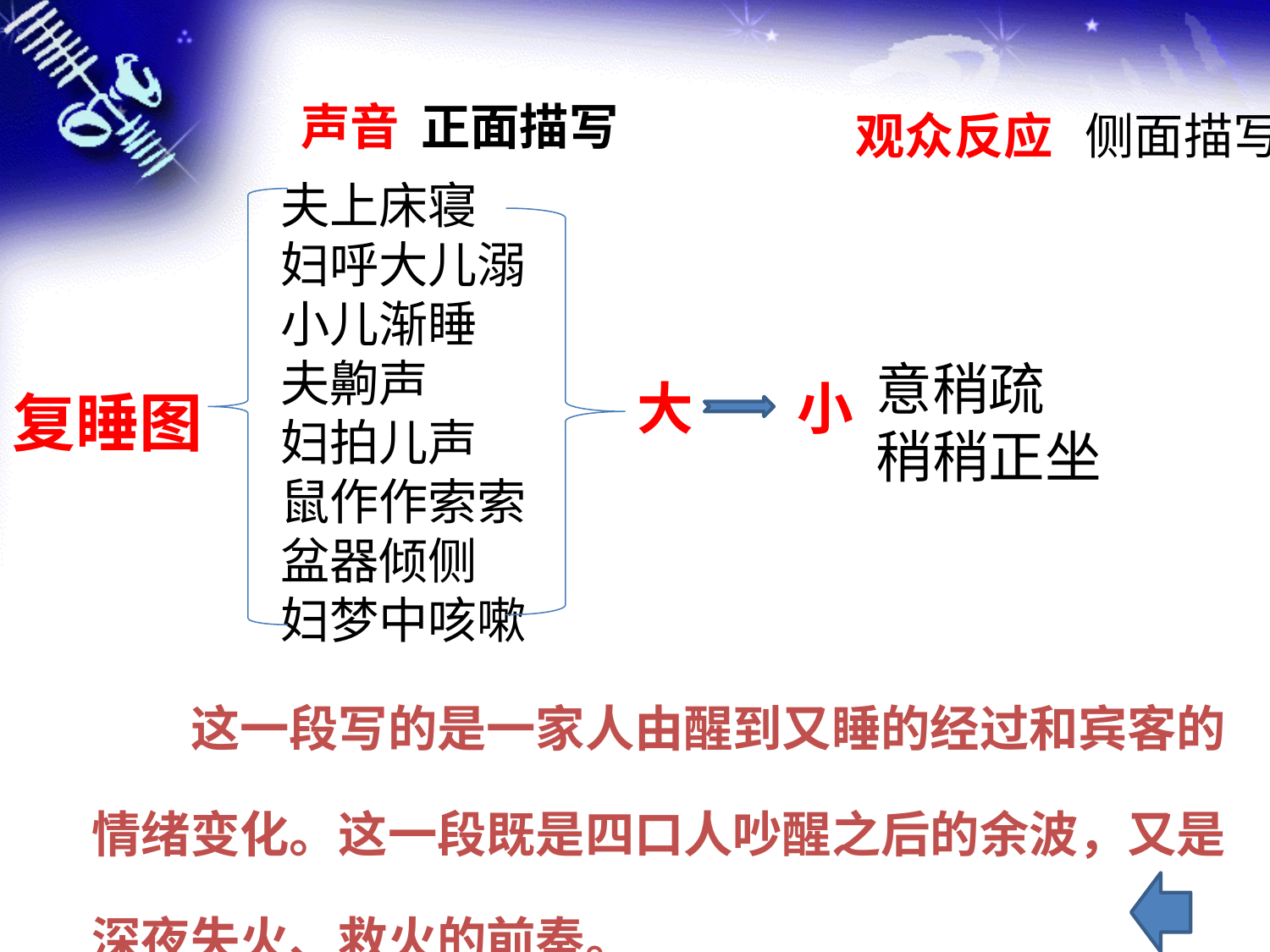

声音
正面描写
观众反应
侧面描写
夫上床寝
妇呼大儿溺
小儿渐睡
夫齁声
妇拍儿声
鼠作作索索
盆器倾侧
妇梦中咳嗽

意稍疏
稍稍正坐
大
小
复睡图

　　这一段写的是一家人由醒到又睡的经过和宾客的情绪变化。这一段既是四口人吵醒之后的余波，又是深夜失火、救火的前奏。